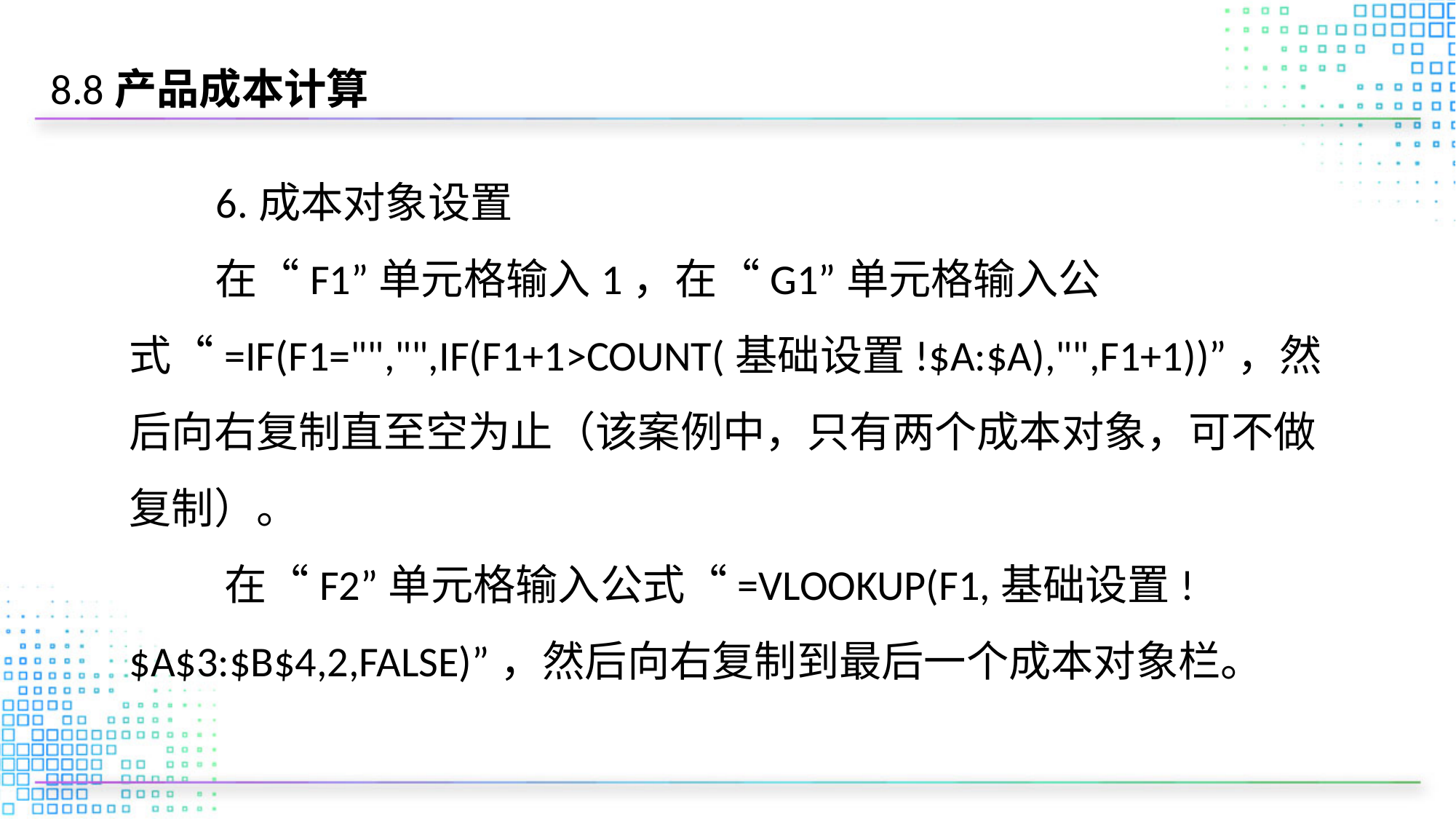

# 8.8产品成本计算
         6.成本对象设置
        在“F1”单元格输入1，在“G1”单元格输入公式“=IF(F1="","",IF(F1+1>COUNT(基础设置!$A:$A),"",F1+1))”，然后向右复制直至空为止（该案例中，只有两个成本对象，可不做复制）。
         在“F2”单元格输入公式“=VLOOKUP(F1,基础设置!$A$3:$B$4,2,FALSE)”，然后向右复制到最后一个成本对象栏。